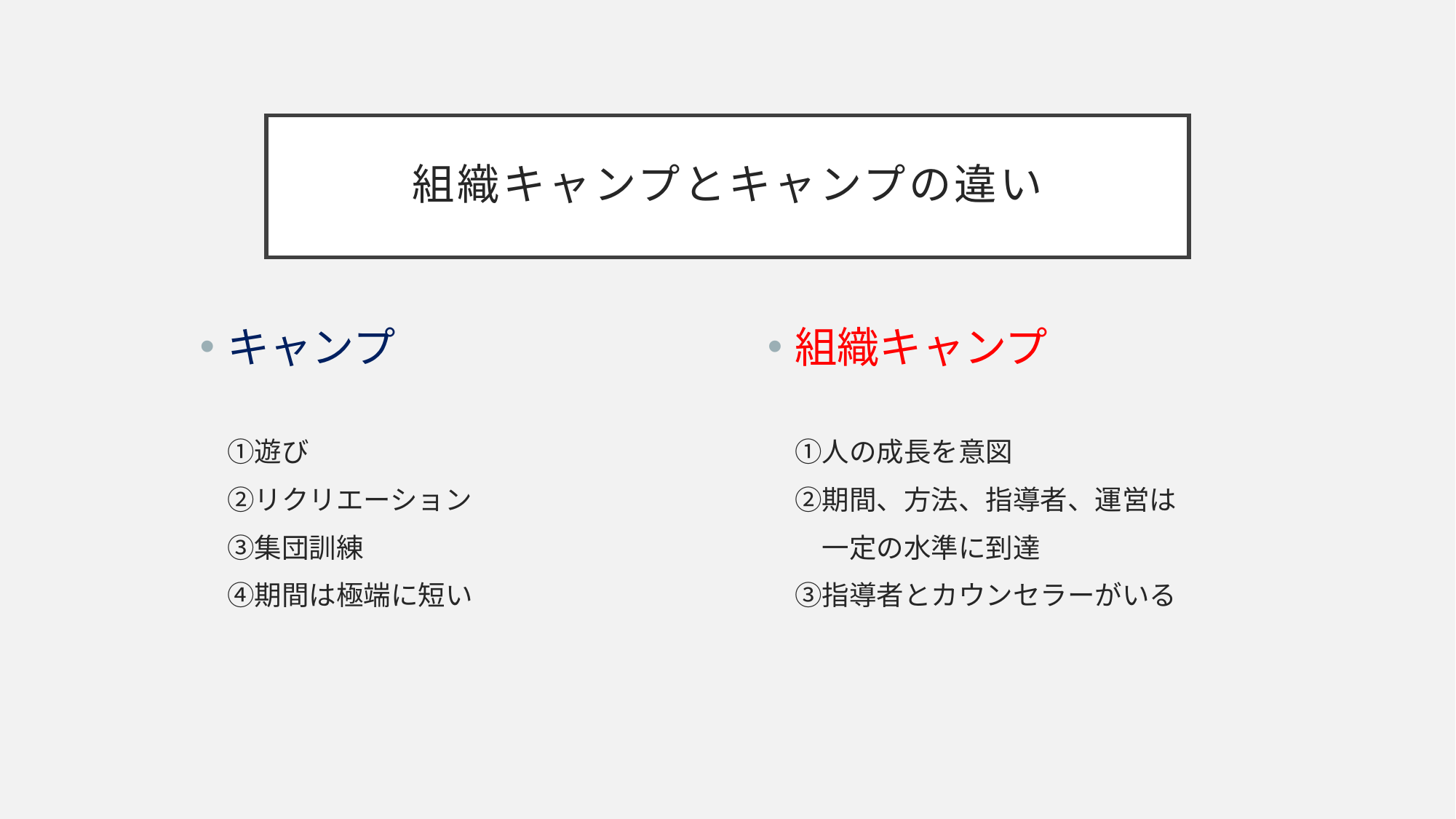

# 組織キャンプとキャンプの違い
キャンプ

　①遊び
　②リクリエーション
　③集団訓練
　④期間は極端に短い
組織キャンプ

　①人の成長を意図
　②期間、方法、指導者、運営は
　　一定の水準に到達
　③指導者とカウンセラーがいる